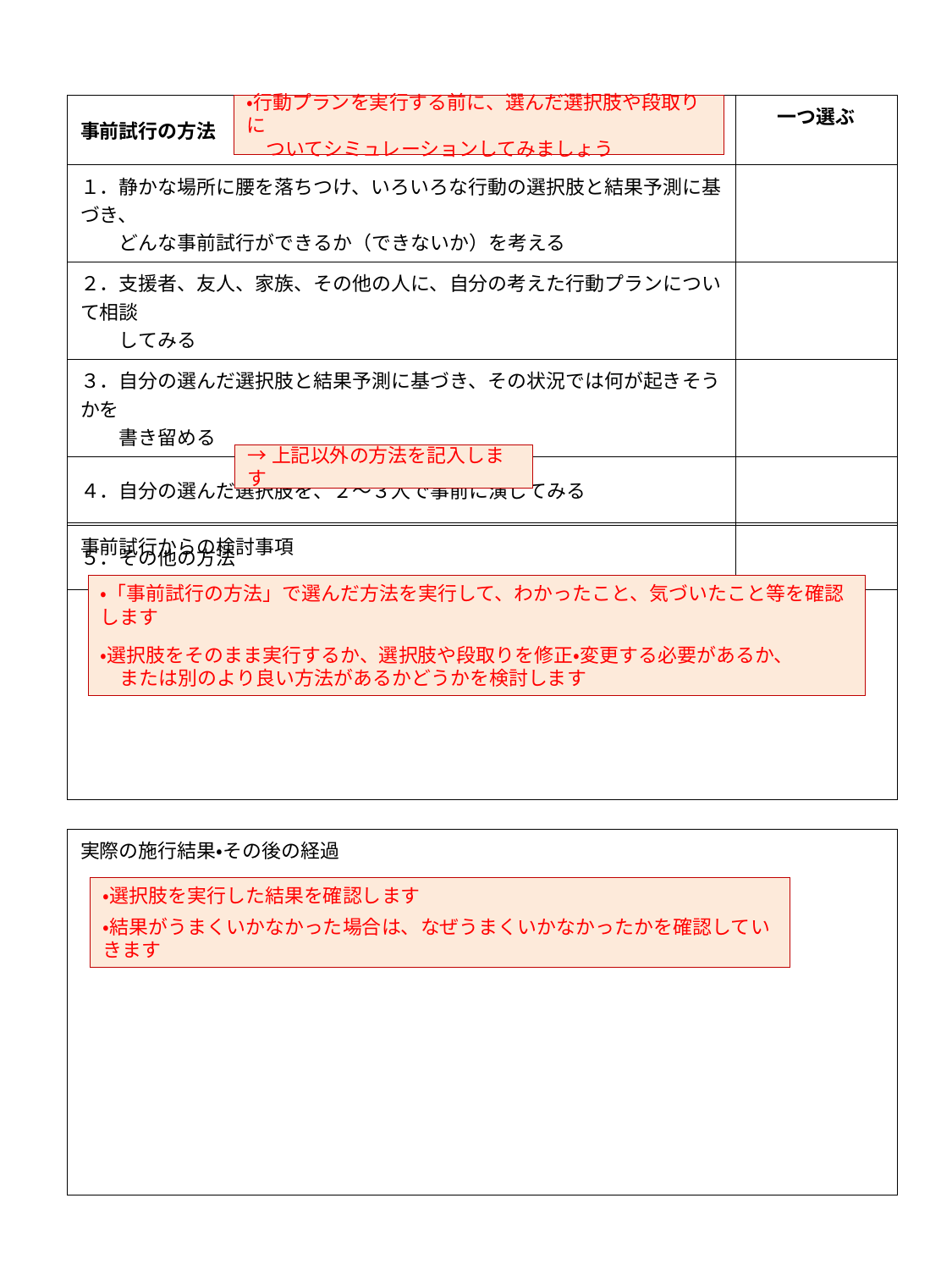

・行動プランを実行する前に、選んだ選択肢や段取りに
　ついてシミュレーションしてみましょう
| 事前試行の方法 | 一つ選ぶ |
| --- | --- |
| １．静かな場所に腰を落ちつけ、いろいろな行動の選択肢と結果予測に基づき、 　　どんな事前試行ができるか（できないか）を考える |  |
| ２．支援者、友人、家族、その他の人に、自分の考えた行動プランについて相談 　　してみる |  |
| ３．自分の選んだ選択肢と結果予測に基づき、その状況では何が起きそうかを 　　書き留める |  |
| ４．自分の選んだ選択肢を、２～３人で事前に演じてみる |  |
| ５．その他の方法 |  |
→上記以外の方法を記入します
| 事前試行からの検討事項 |
| --- |
・「事前試行の方法」で選んだ方法を実行して、わかったこと、気づいたこと等を確認します

・選択肢をそのまま実行するか、選択肢や段取りを修正・変更する必要があるか、
　または別のより良い方法があるかどうかを検討します
| 実際の施行結果・その後の経過 |
| --- |
・選択肢を実行した結果を確認します

・結果がうまくいかなかった場合は、なぜうまくいかなかったかを確認していきます